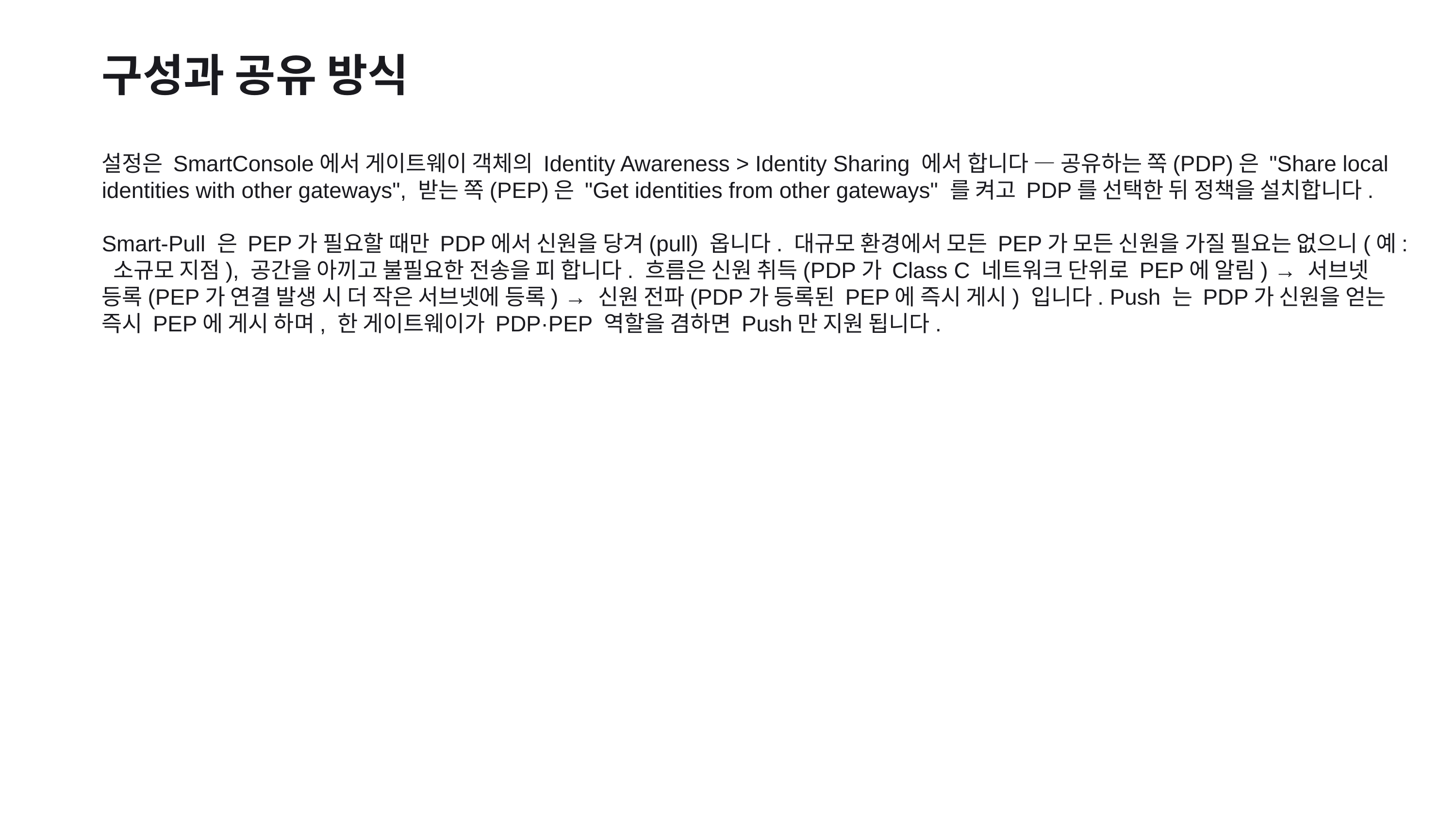

구성과 공유 방식
설정은 SmartConsole에서 게이트웨이 객체의 Identity Awareness > Identity Sharing 에서 합니다 — 공유하는 쪽(PDP)은 "Share local identities with other gateways", 받는 쪽(PEP)은 "Get identities from other gateways" 를 켜고 PDP를 선택한 뒤 정책을 설치합니다.

Smart-Pull 은 PEP가 필요할 때만 PDP에서 신원을 당겨(pull) 옵니다. 대규모 환경에서 모든 PEP가 모든 신원을 가질 필요는 없으니(예: 소규모 지점), 공간을 아끼고 불필요한 전송을 피 합니다. 흐름은 신원 취득(PDP가 Class C 네트워크 단위로 PEP에 알림) → 서브넷 등록(PEP가 연결 발생 시 더 작은 서브넷에 등록) → 신원 전파(PDP가 등록된 PEP에 즉시 게시) 입니다. Push 는 PDP가 신원을 얻는 즉시 PEP에 게시 하며, 한 게이트웨이가 PDP·PEP 역할을 겸하면 Push만 지원 됩니다.